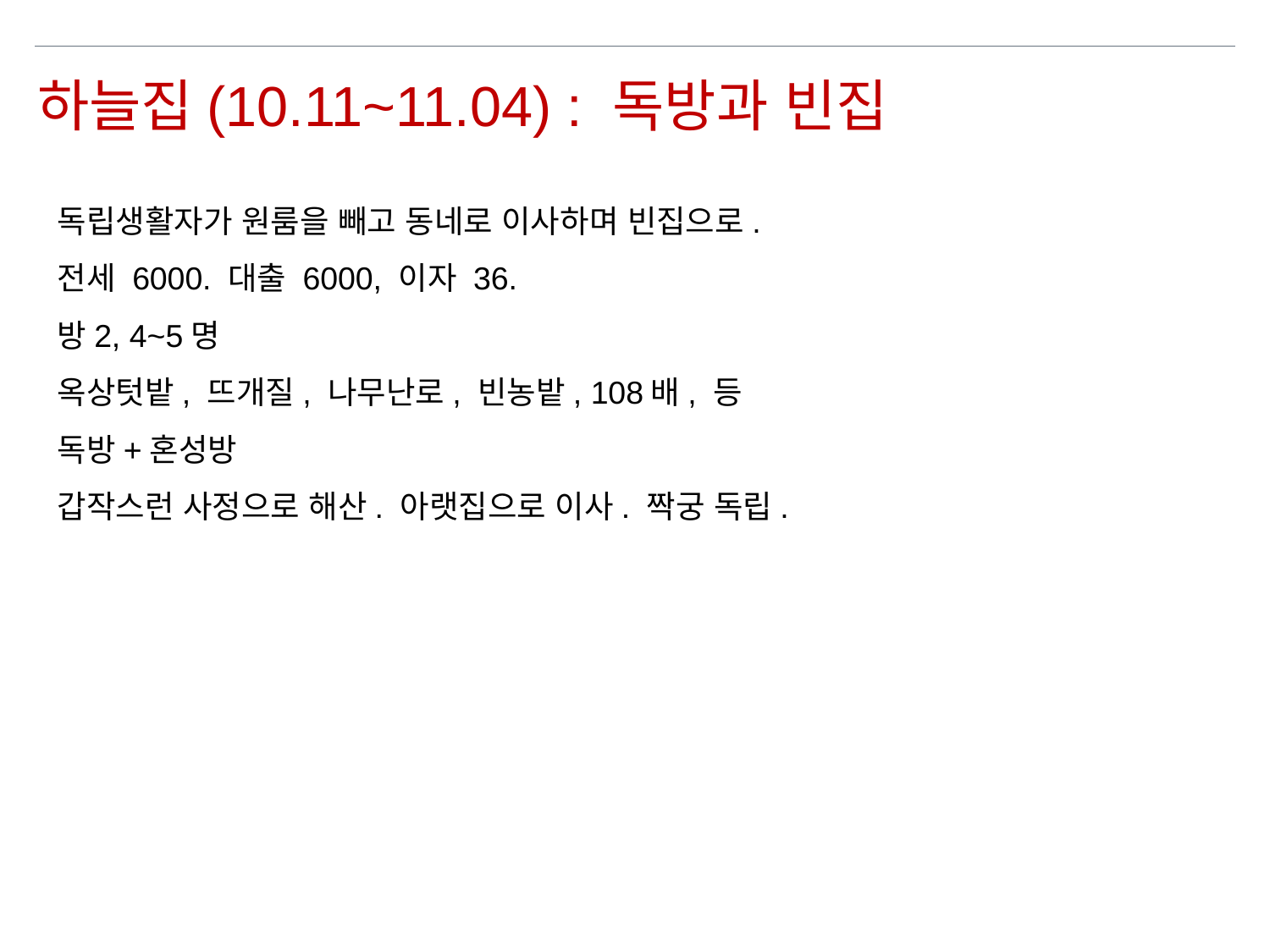

하늘집(10.11~11.04) : 독방과 빈집
독립생활자가 원룸을 빼고 동네로 이사하며 빈집으로.
전세 6000. 대출 6000, 이자 36.
방2, 4~5명
옥상텃밭, 뜨개질, 나무난로, 빈농밭, 108배, 등
독방+혼성방
갑작스런 사정으로 해산. 아랫집으로 이사. 짝궁 독립.